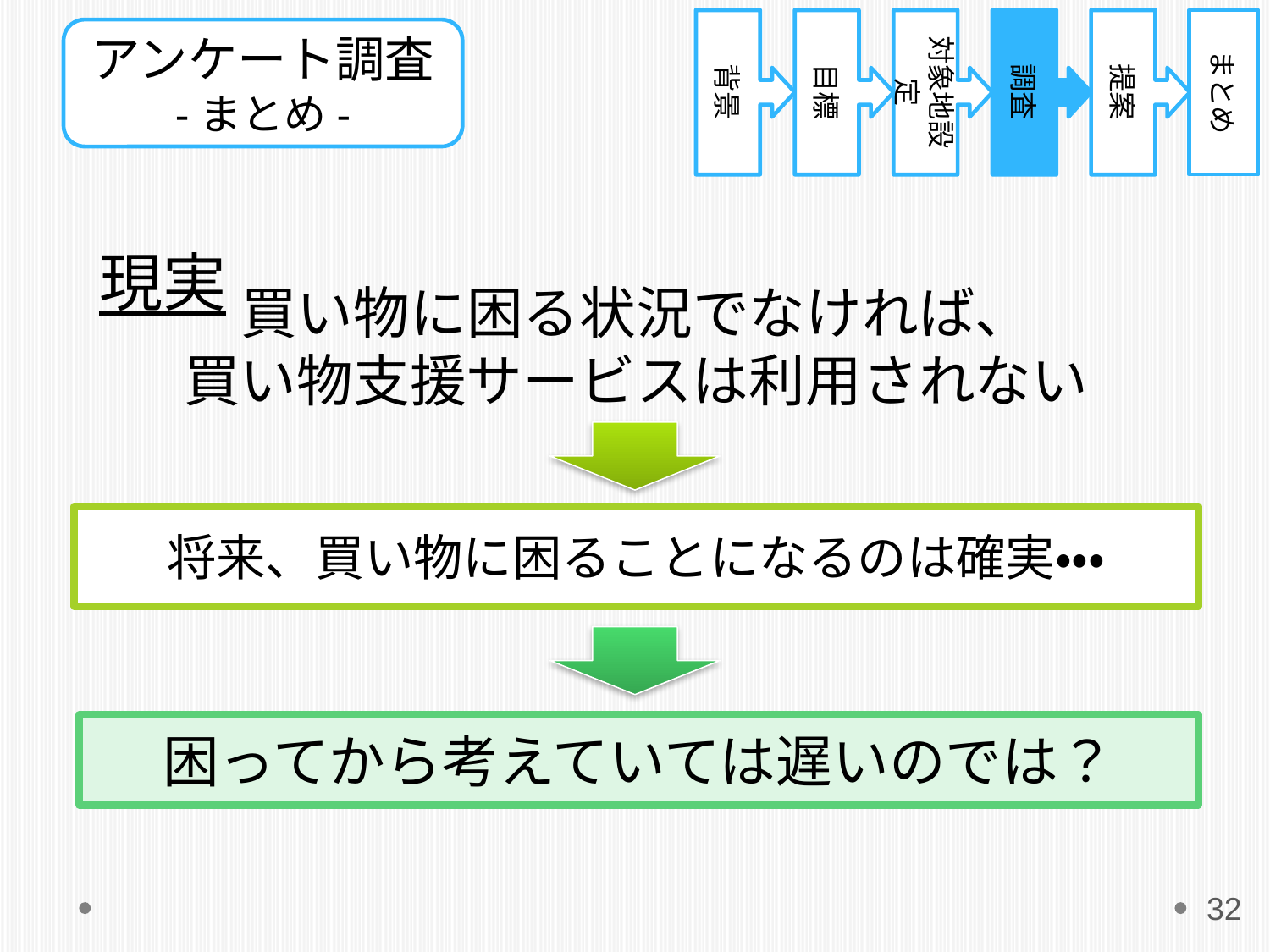

背景
目標
対象地設定
調査
提案
まとめ
アンケート調査
-まとめ-
現実
買い物に困る状況でなければ、
買い物支援サービスは利用されない

将来、買い物に困ることになるのは確実・・・

困ってから考えていては遅いのでは？
32